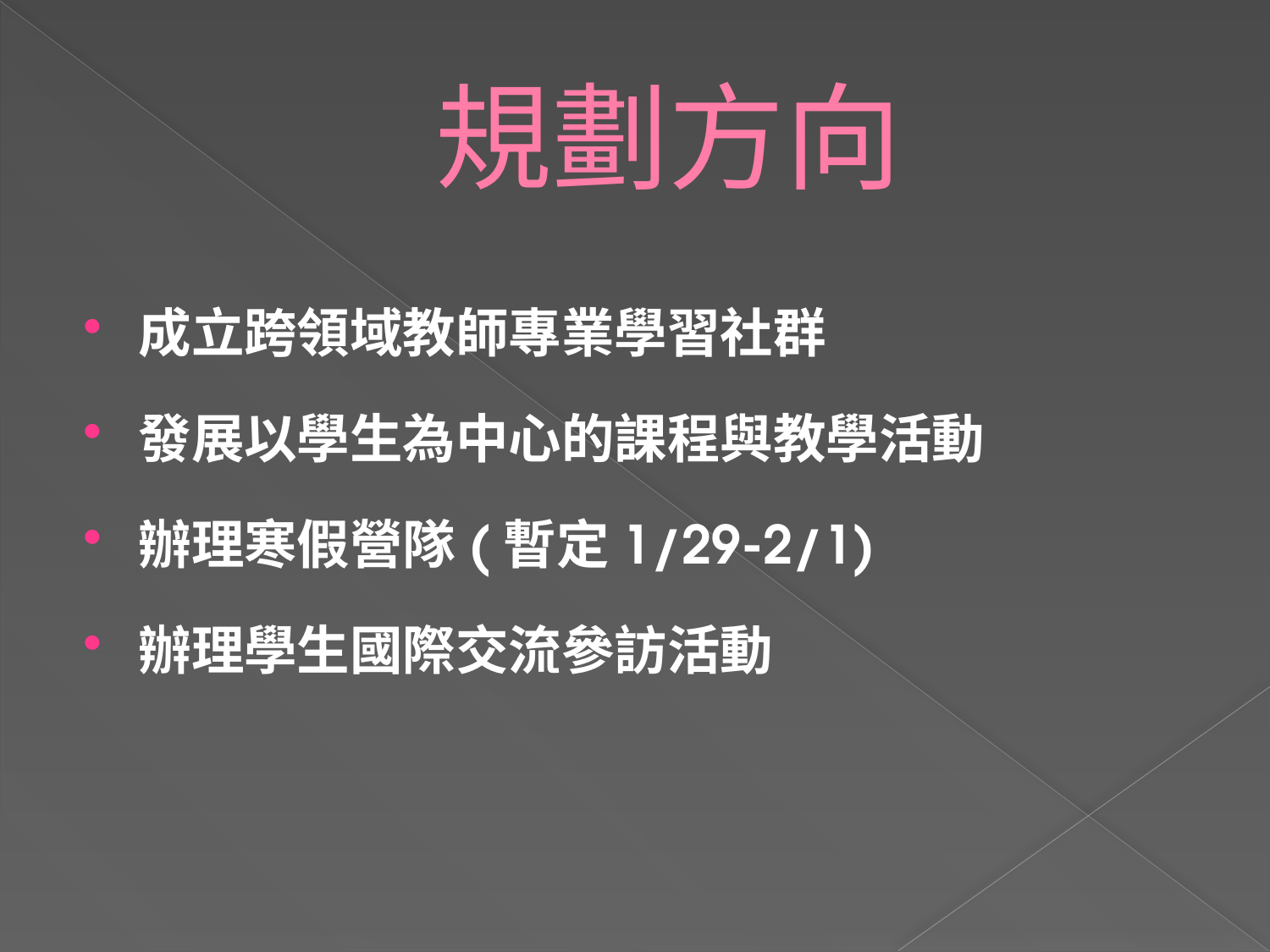

# 規劃方向
成立跨領域教師專業學習社群
發展以學生為中心的課程與教學活動
辦理寒假營隊(暫定1/29-2/1)
辦理學生國際交流參訪活動